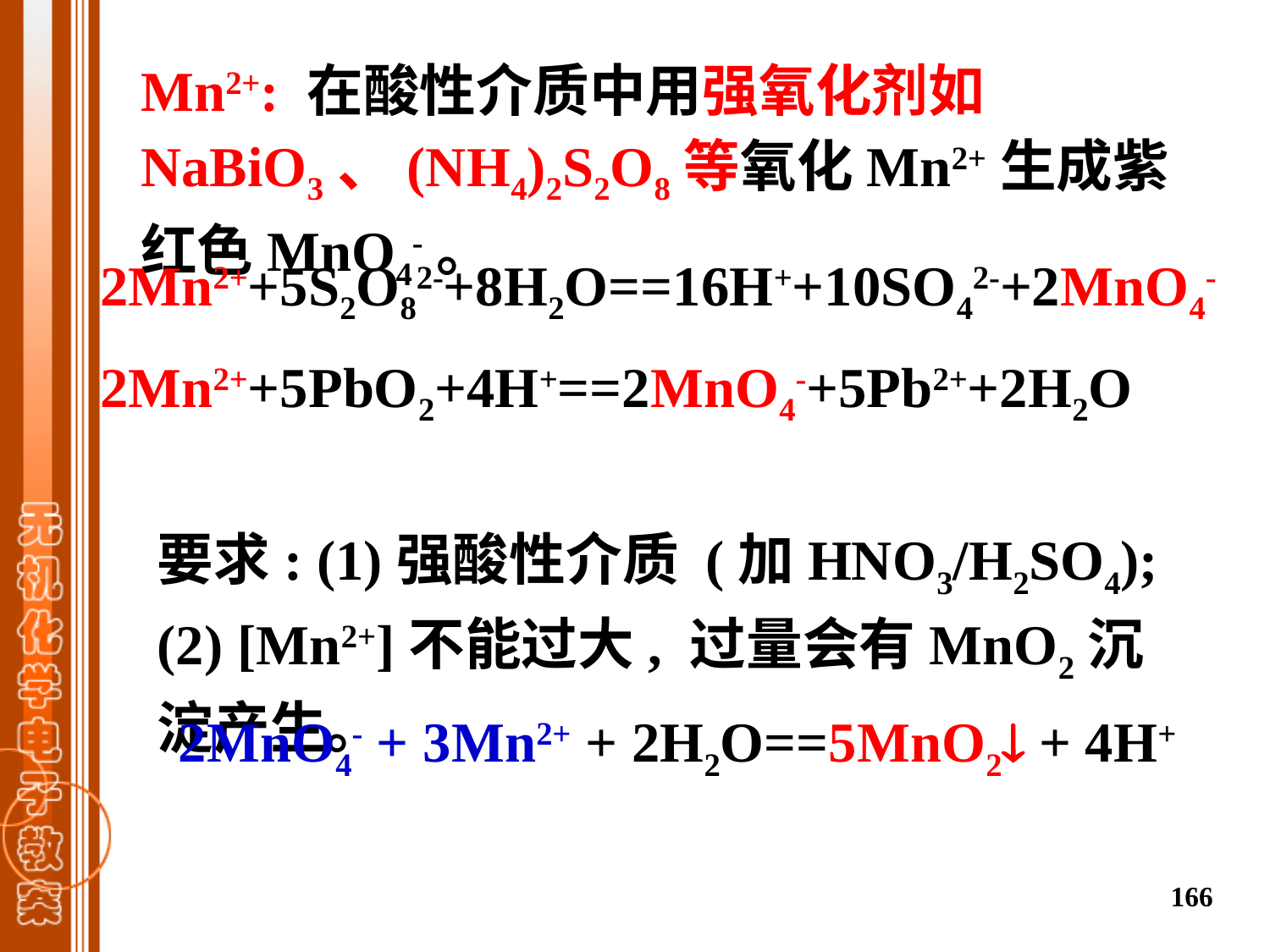

Mn2+: 在酸性介质中用强氧化剂如NaBiO3、(NH4)2S2O8等氧化Mn2+生成紫红色MnO4-。
   2Mn2++5S2O82-+8H2O==16H++10SO42-+2MnO4-
   2Mn2++5PbO2+4H+==2MnO4-+5Pb2++2H2O
要求: (1)强酸性介质 (加HNO3/H2SO4); (2) [Mn2+]不能过大, 过量会有MnO2沉淀产生。
2MnO4- + 3Mn2+ + 2H2O==5MnO2↓ + 4H+
166